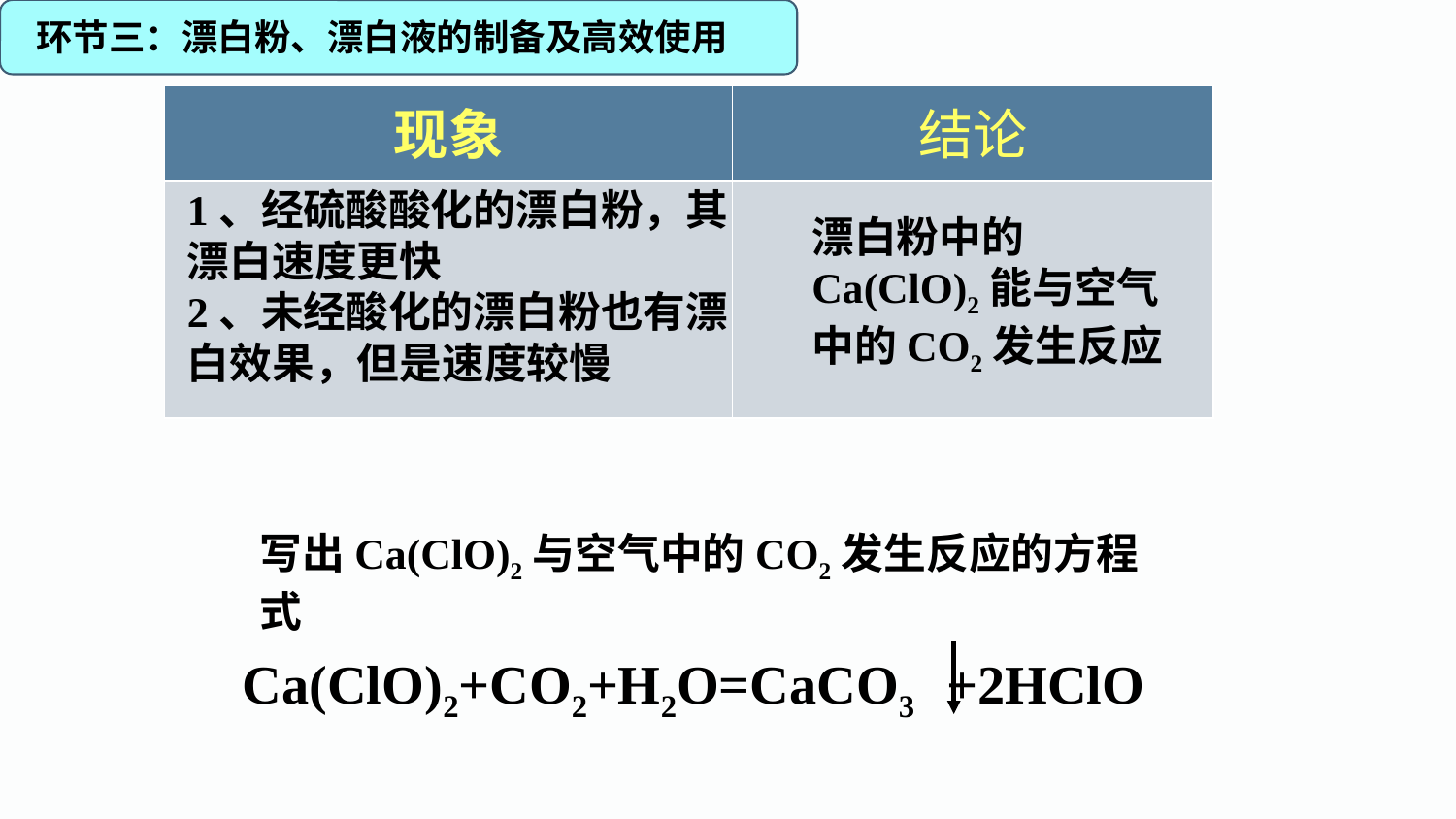

环节三：漂白粉、漂白液的制备及高效使用
| 现象 | 结论 |
| --- | --- |
|  |  |
1、经硫酸酸化的漂白粉，其漂白速度更快
2、未经酸化的漂白粉也有漂白效果，但是速度较慢

漂白粉中的Ca(ClO)2能与空气中的CO2发生反应
写出Ca(ClO)2与空气中的CO2发生反应的方程式
Ca(ClO)2+CO2+H2O=CaCO3    +2HClO